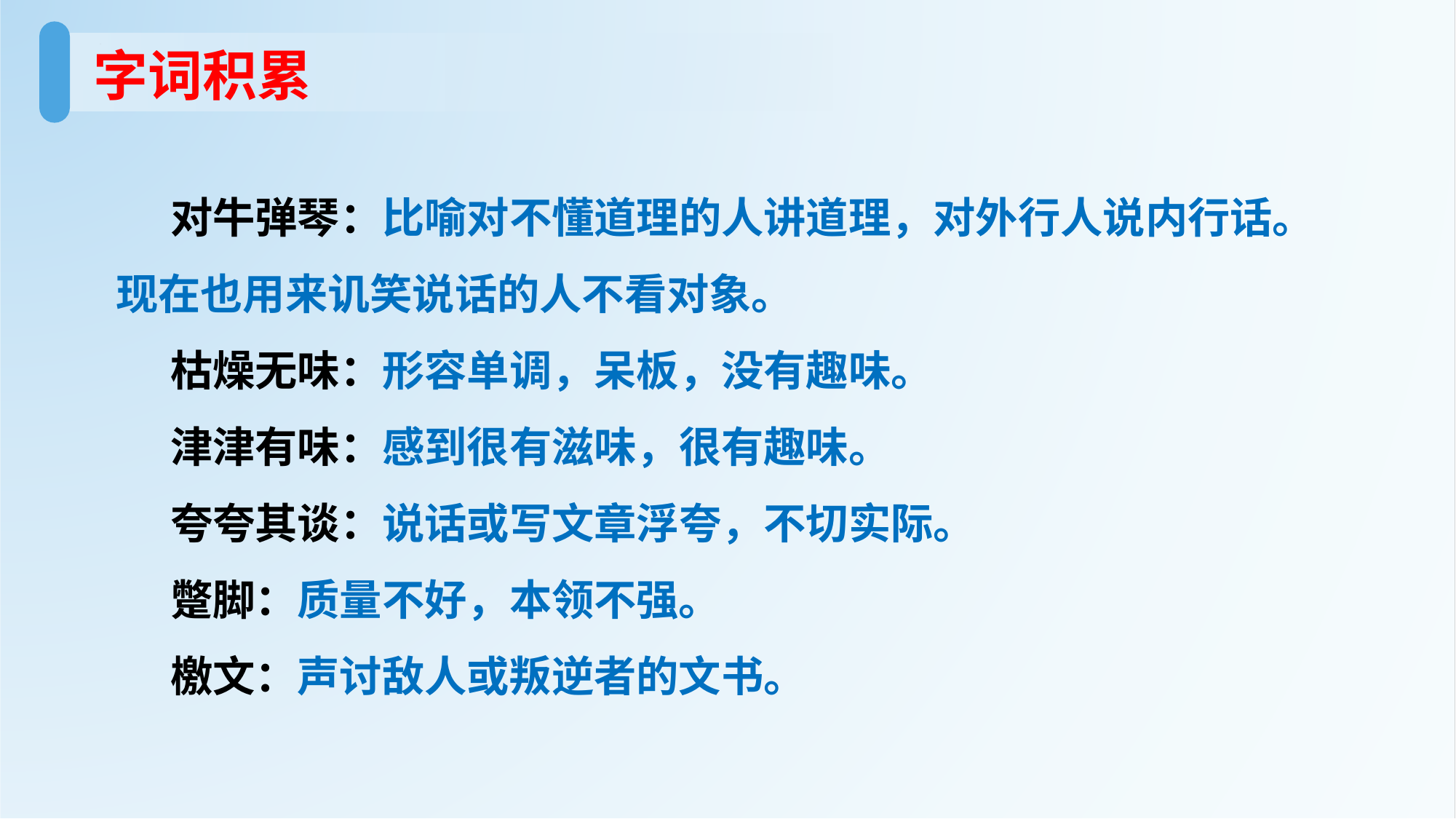

字词积累
对牛弹琴：比喻对不懂道理的人讲道理，对外行人说内行话。现在也用来讥笑说话的人不看对象。
枯燥无味：形容单调，呆板，没有趣味。
津津有味：感到很有滋味，很有趣味。
夸夸其谈：说话或写文章浮夸，不切实际。
蹩脚：质量不好，本领不强。
檄文：声讨敌人或叛逆者的文书。